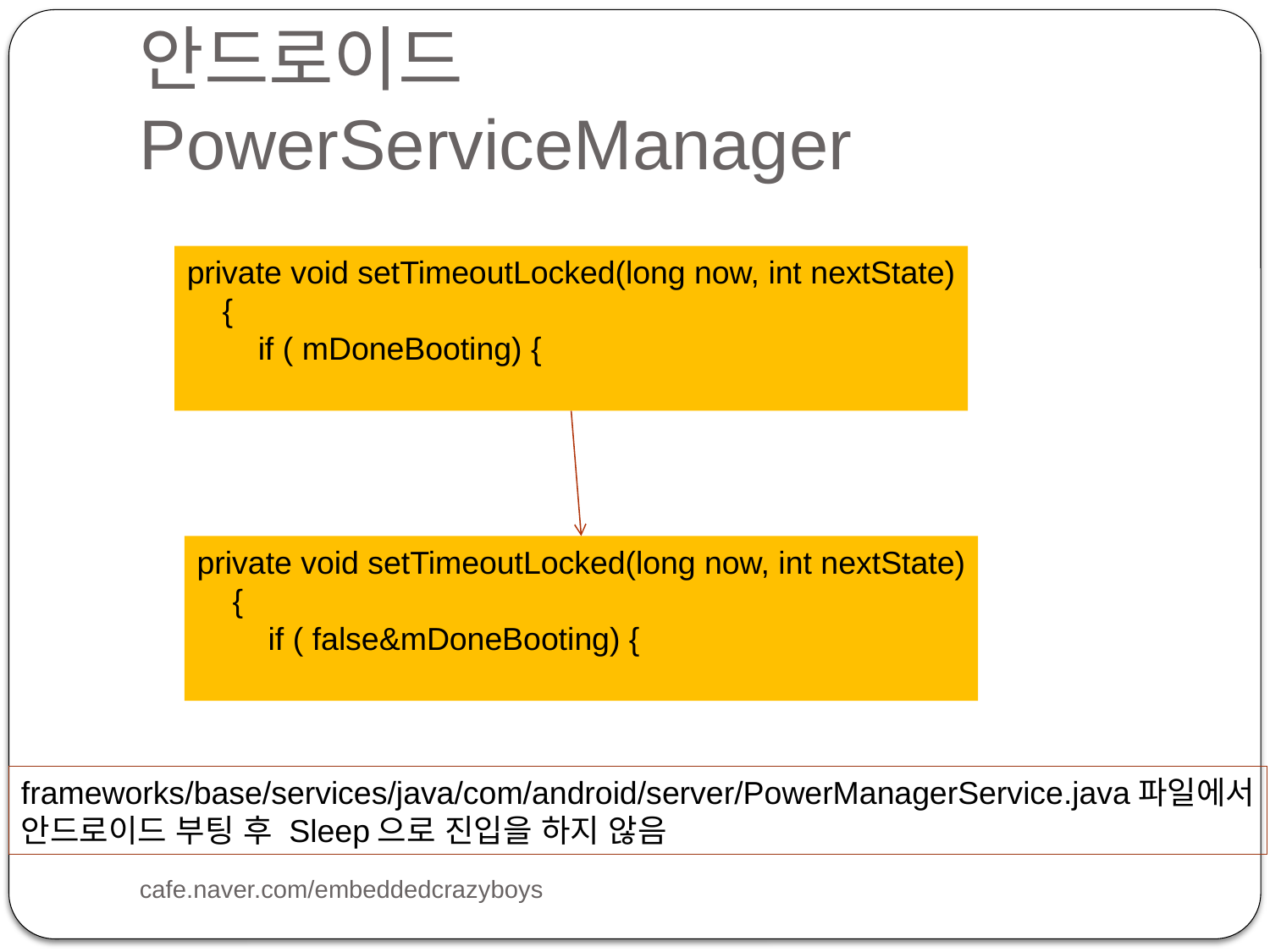

# 안드로이드 PowerServiceManager
private void setTimeoutLocked(long now, int nextState)
    {
        if ( mDoneBooting) {

private void setTimeoutLocked(long now, int nextState)
    {
        if ( false&mDoneBooting) {

frameworks/base/services/java/com/android/server/PowerManagerService.java파일에서
안드로이드 부팅 후 Sleep으로 진입을 하지 않음
cafe.naver.com/embeddedcrazyboys